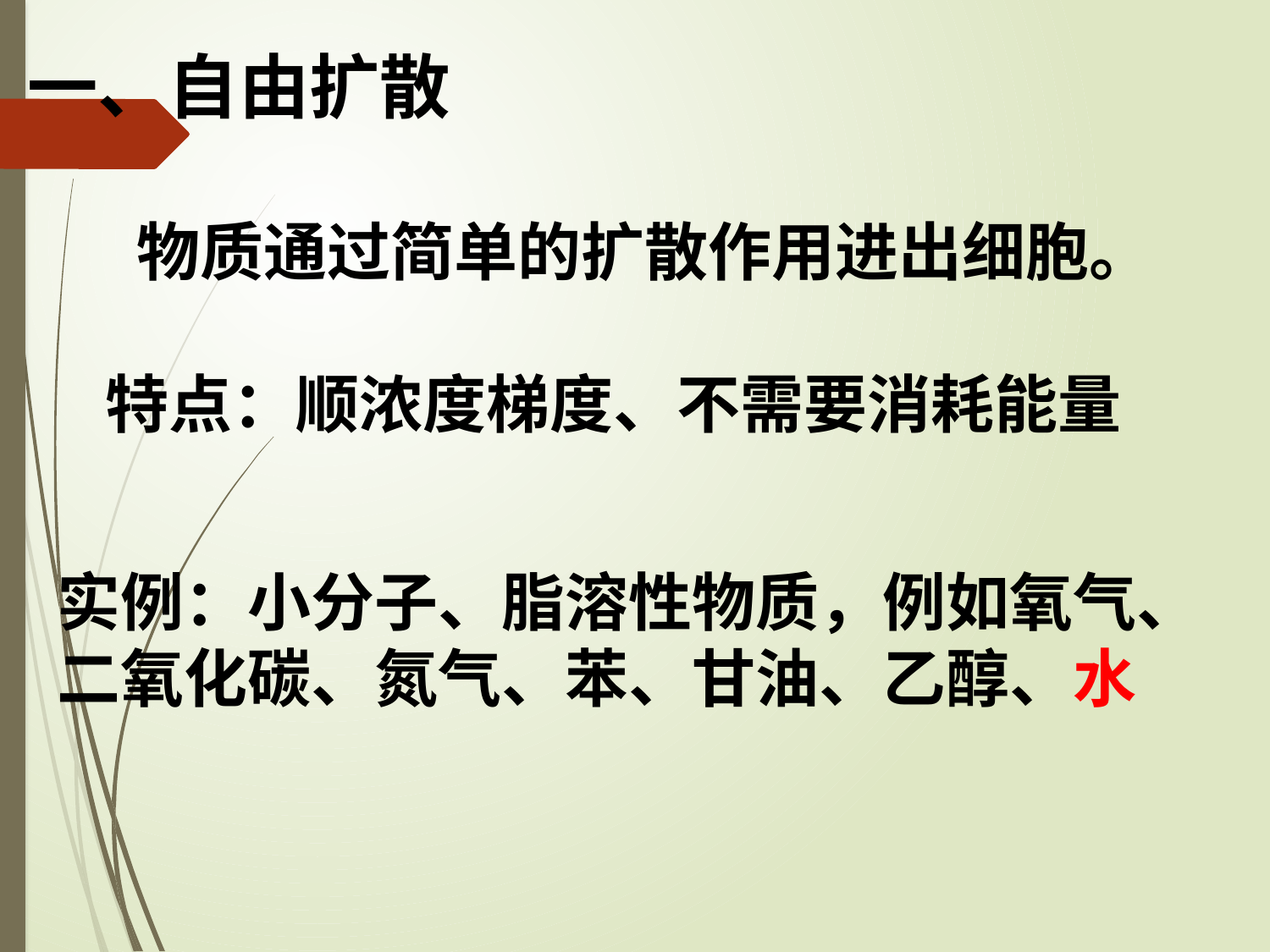

一、自由扩散
 物质通过简单的扩散作用进出细胞。

   特点：顺浓度梯度、不需要消耗能量
实例：小分子、脂溶性物质，例如氧气、二氧化碳、氮气、苯、甘油、乙醇、水